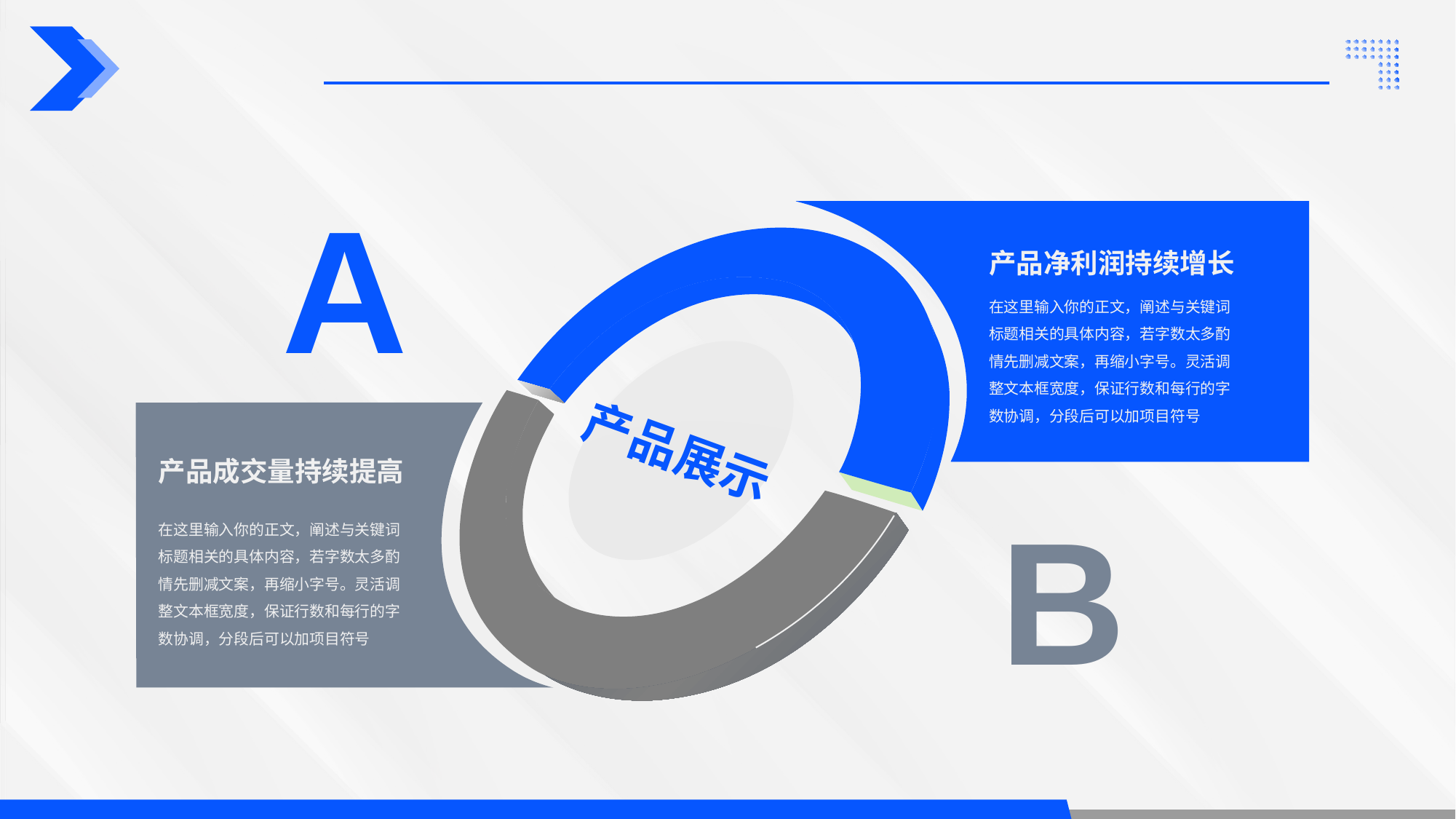

A

产品净利润持续增长
在这里输入你的正文，阐述与关键词标题相关的具体内容，若字数太多酌情先删减文案，再缩小字号。灵活调整文本框宽度，保证行数和每行的字数协调，分段后可以加项目符号

产品展示

产品成交量持续提高
B
在这里输入你的正文，阐述与关键词标题相关的具体内容，若字数太多酌情先删减文案，再缩小字号。灵活调整文本框宽度，保证行数和每行的字数协调，分段后可以加项目符号